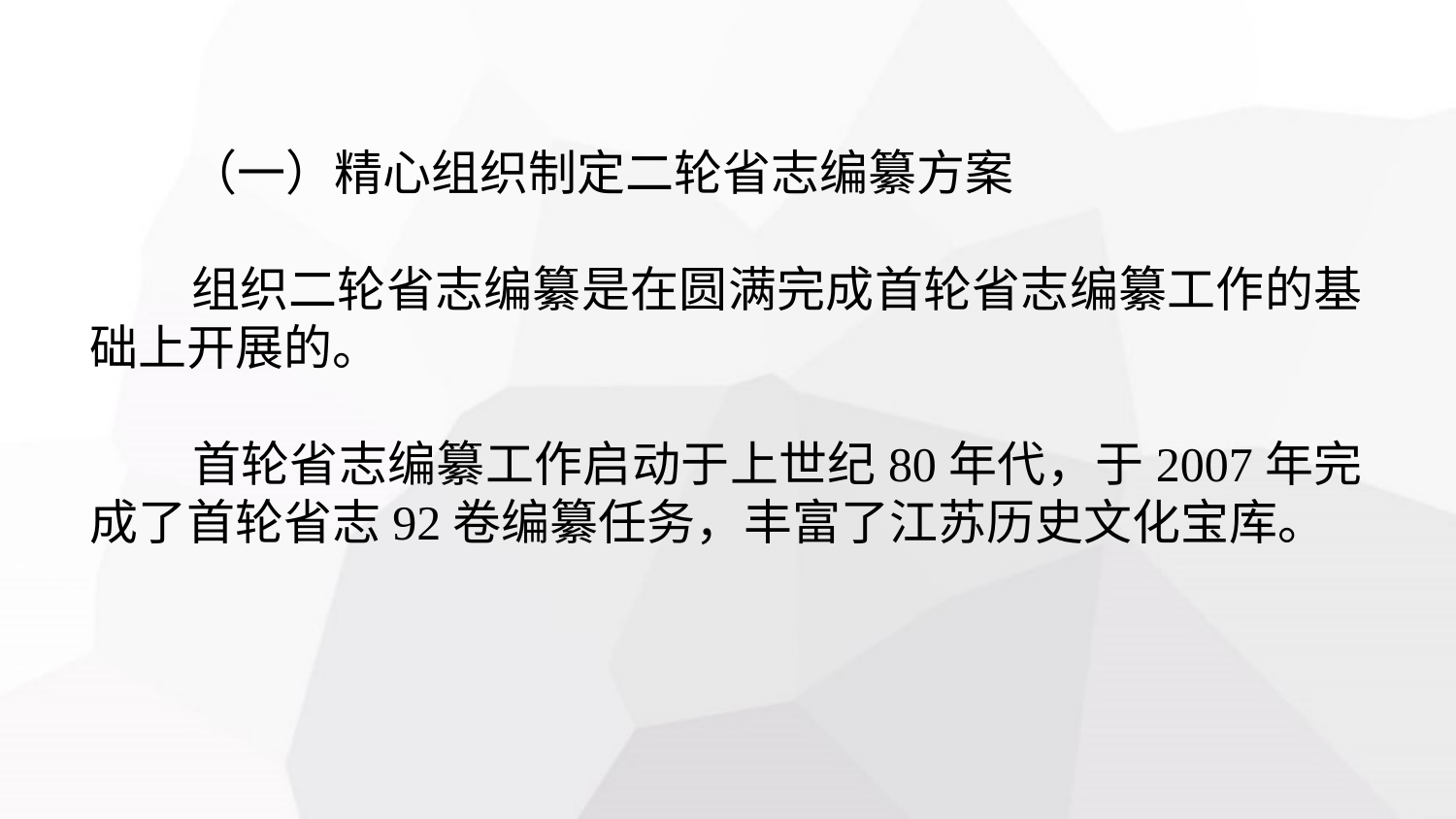

（一）精心组织制定二轮省志编纂方案

        组织二轮省志编纂是在圆满完成首轮省志编纂工作的基础上开展的。

        首轮省志编纂工作启动于上世纪80年代，于2007年完成了首轮省志92卷编纂任务，丰富了江苏历史文化宝库。